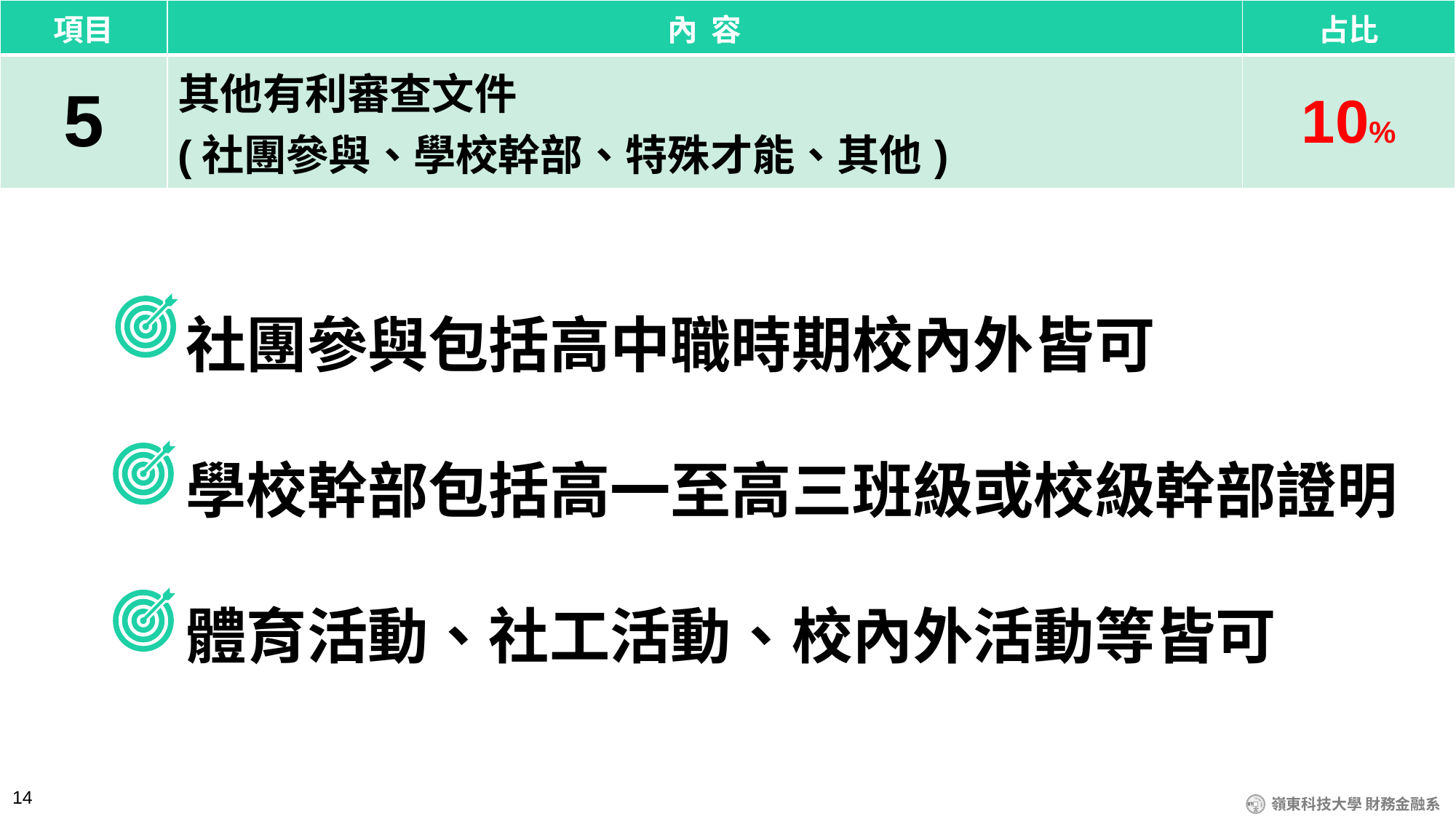

| 項目 | 內 容 | 占比 |
| --- | --- | --- |
| 5 | 其他有利審查文件 (社團參與、學校幹部、特殊才能、其他) | 10% |
社團參與包括高中職時期校內外皆可
學校幹部包括高一至高三班級或校級幹部證明
體育活動、社工活動、校內外活動等皆可